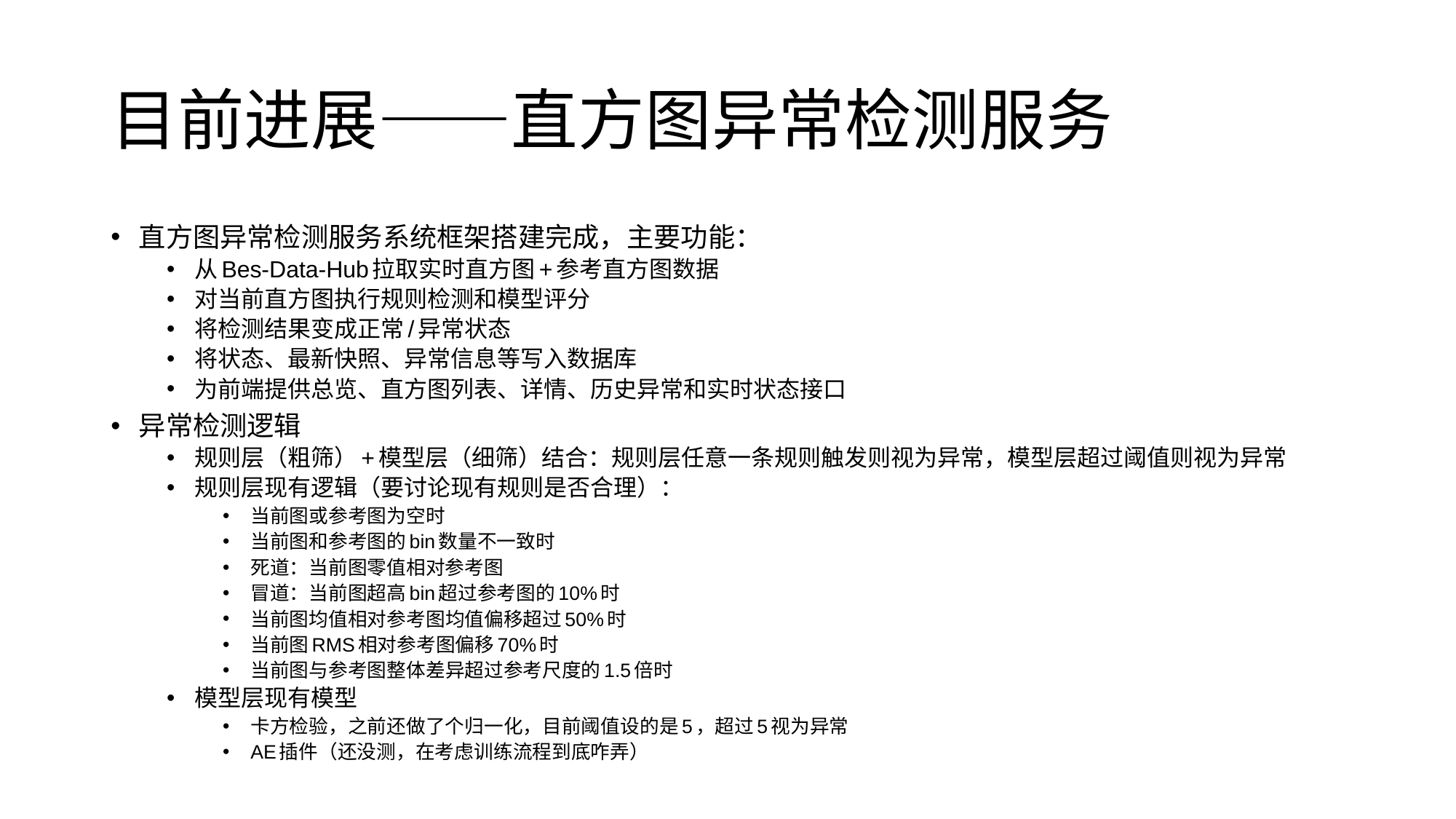

# 目前进展——直方图异常检测服务
直方图异常检测服务系统框架搭建完成，主要功能：
从Bes-Data-Hub拉取实时直方图+参考直方图数据
对当前直方图执行规则检测和模型评分
将检测结果变成正常/异常状态
将状态、最新快照、异常信息等写入数据库
为前端提供总览、直方图列表、详情、历史异常和实时状态接口
异常检测逻辑
规则层（粗筛）+模型层（细筛）结合：规则层任意一条规则触发则视为异常，模型层超过阈值则视为异常
规则层现有逻辑（要讨论现有规则是否合理）：
当前图或参考图为空时
当前图和参考图的bin数量不一致时
死道：当前图零值相对参考图
冒道：当前图超高bin超过参考图的10%时
当前图均值相对参考图均值偏移超过50%时
当前图RMS相对参考图偏移70%时
当前图与参考图整体差异超过参考尺度的1.5倍时
模型层现有模型
卡方检验，之前还做了个归一化，目前阈值设的是5，超过5视为异常
AE插件（还没测，在考虑训练流程到底咋弄）